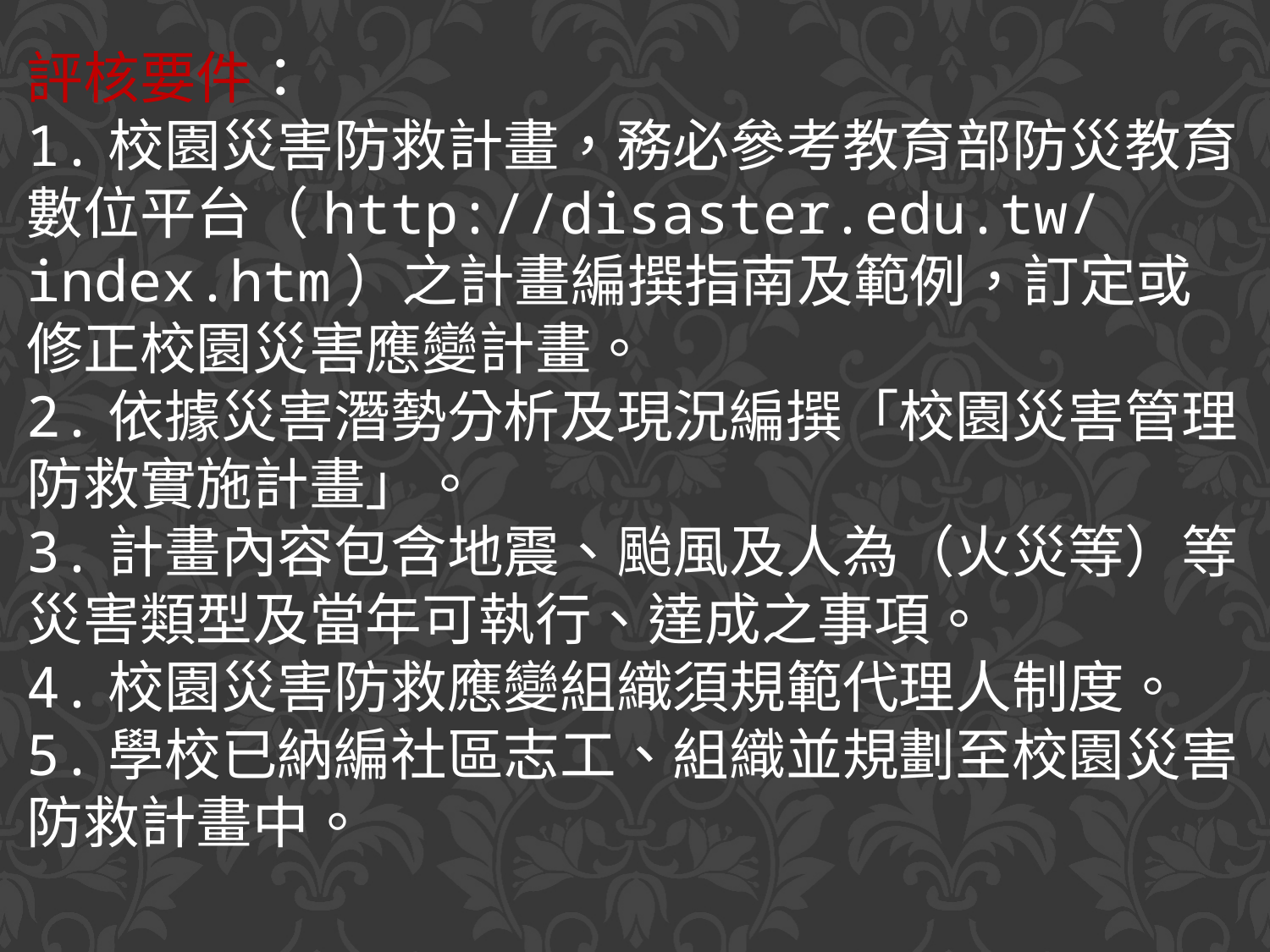

評核要件：
1.校園災害防救計畫，務必參考教育部防災教育數位平台（http://disaster.edu.tw/index.htm）之計畫編撰指南及範例，訂定或修正校園災害應變計畫。
2.依據災害潛勢分析及現況編撰「校園災害管理防救實施計畫」。
3.計畫內容包含地震、颱風及人為（火災等）等災害類型及當年可執行、達成之事項。
4.校園災害防救應變組織須規範代理人制度。
5.學校已納編社區志工、組織並規劃至校園災害防救計畫中。